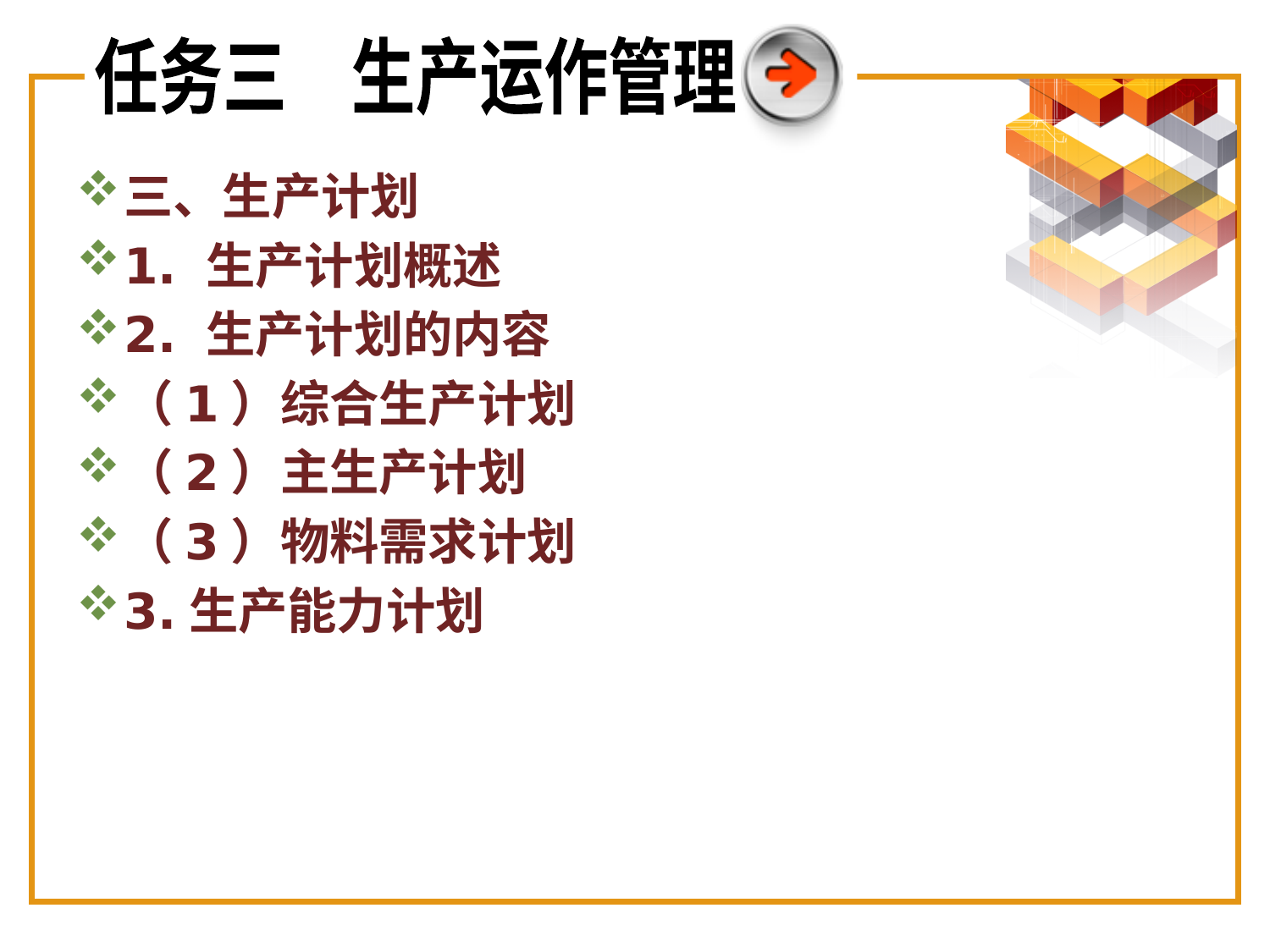

任务三　生产运作管理
三、生产计划
1. 生产计划概述
2. 生产计划的内容
（1）综合生产计划
（2）主生产计划
（3）物料需求计划
3.生产能力计划